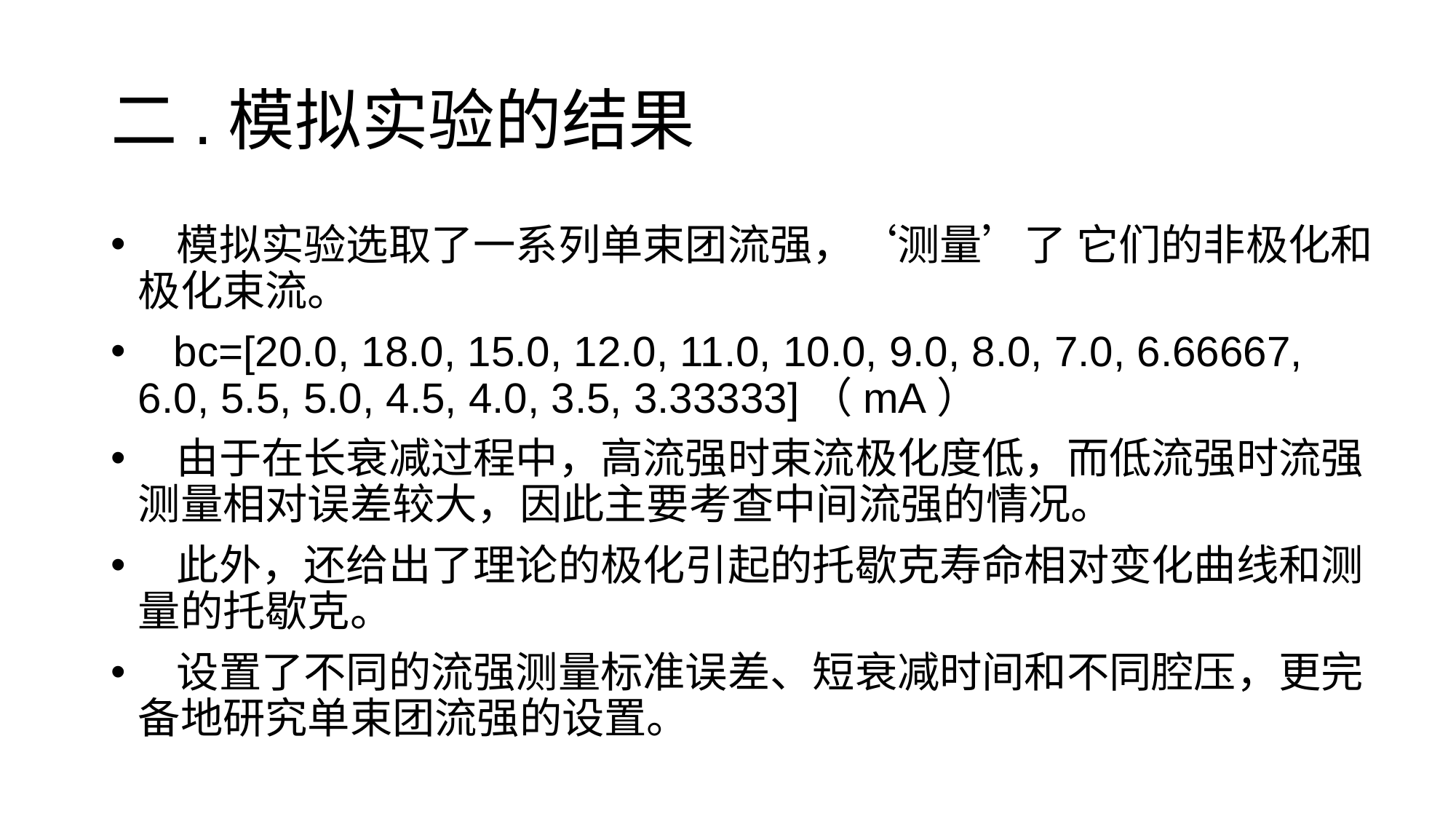

# 二.模拟实验的结果
   模拟实验选取了一系列单束团流强，‘测量’了 它们的非极化和极化束流。
   bc=[20.0, 18.0, 15.0, 12.0, 11.0, 10.0, 9.0, 8.0, 7.0, 6.66667, 6.0, 5.5, 5.0, 4.5, 4.0, 3.5, 3.33333]（mA）
   由于在长衰减过程中，高流强时束流极化度低，而低流强时流强测量相对误差较大，因此主要考查中间流强的情况。
   此外，还给出了理论的极化引起的托歇克寿命相对变化曲线和测量的托歇克。
   设置了不同的流强测量标准误差、短衰减时间和不同腔压，更完备地研究单束团流强的设置。